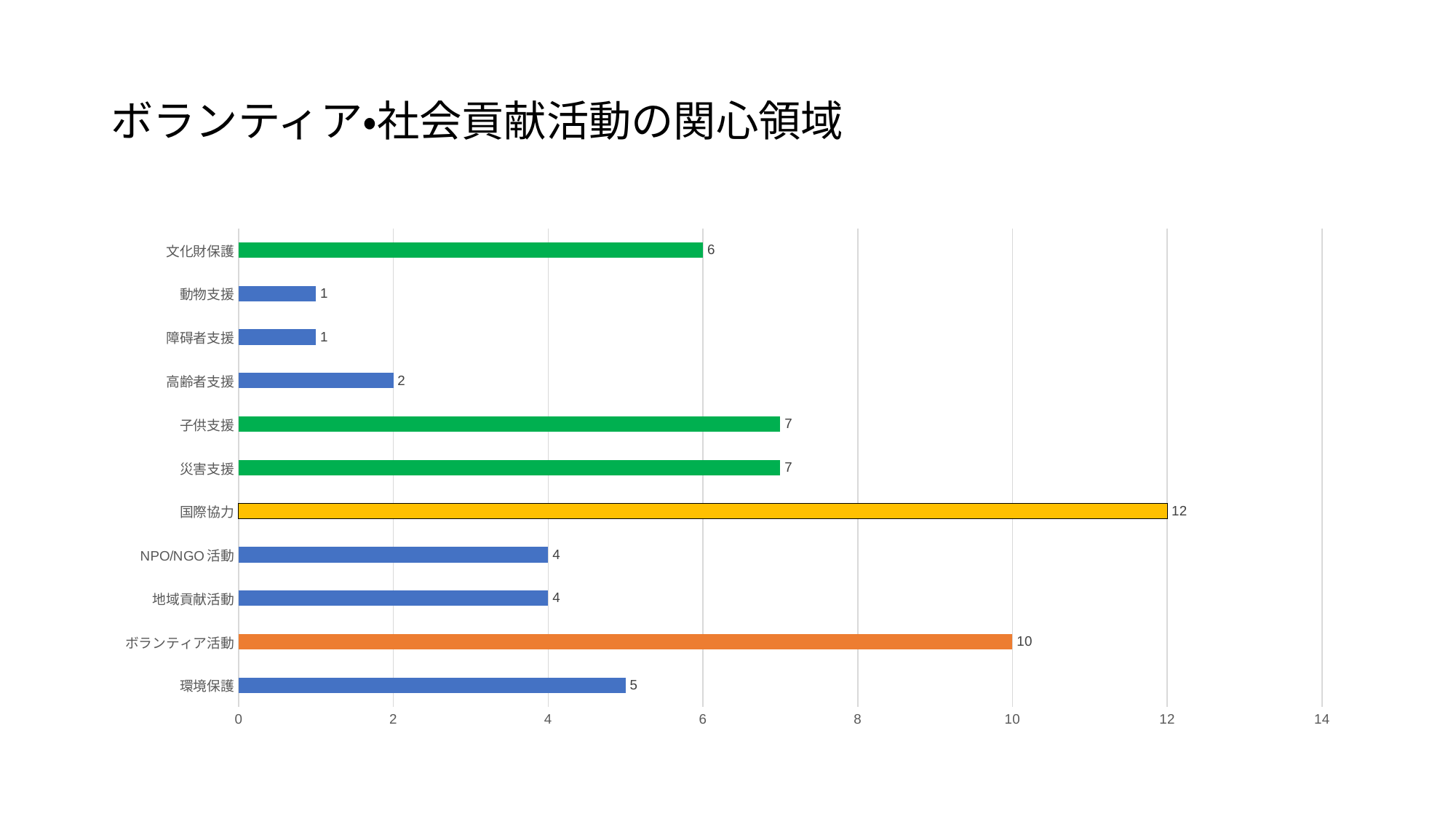

# ボランティア・社会貢献活動の関心領域

### Chart

| Category |  |
|---|---|
| 環境保護 | 5.0 |
| ボランティア活動 | 10.0 |
| 地域貢献活動 | 4.0 |
| NPO/NGO活動 | 4.0 |
| 国際協力 | 12.0 |
| 災害支援 | 7.0 |
| 子供支援 | 7.0 |
| 高齢者支援 | 2.0 |
| 障碍者支援 | 1.0 |
| 動物支援 | 1.0 |
| 文化財保護 | 6.0 |